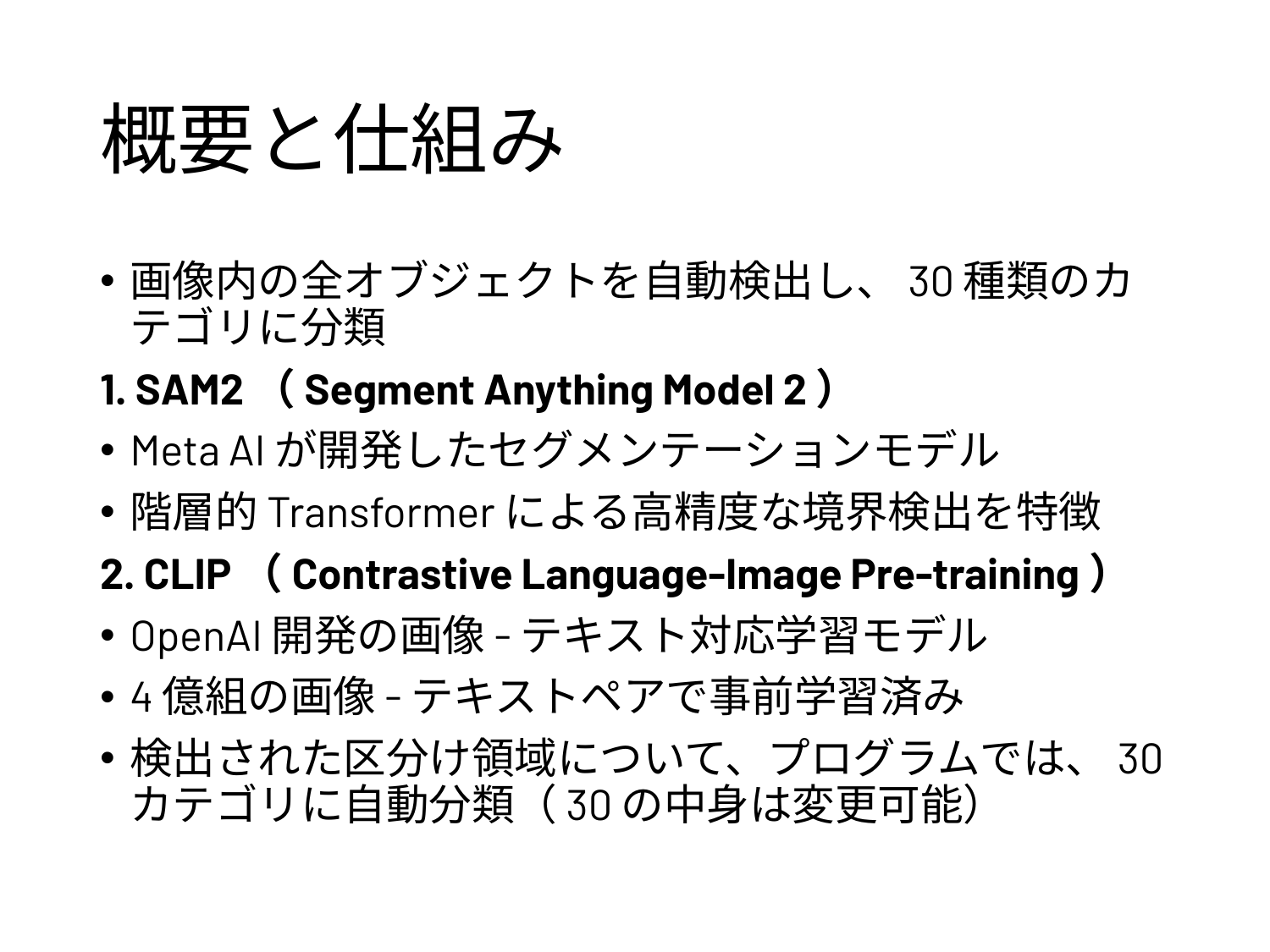

# 概要と仕組み
画像内の全オブジェクトを自動検出し、30種類のカテゴリに分類
1. SAM2（Segment Anything Model 2）
Meta AIが開発したセグメンテーションモデル
階層的Transformerによる高精度な境界検出を特徴
2. CLIP（Contrastive Language-Image Pre-training）
OpenAI開発の画像-テキスト対応学習モデル
4億組の画像-テキストペアで事前学習済み
検出された区分け領域について、プログラムでは、30カテゴリに自動分類（30の中身は変更可能）